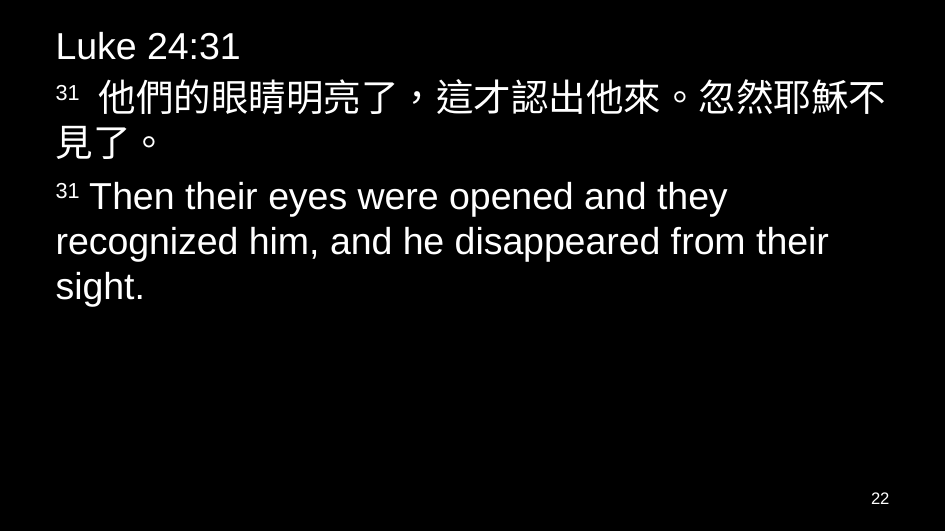

Luke 24:31
31 他們的眼睛明亮了，這才認出他來。忽然耶穌不見了。
31 Then their eyes were opened and they recognized him, and he disappeared from their sight.

22